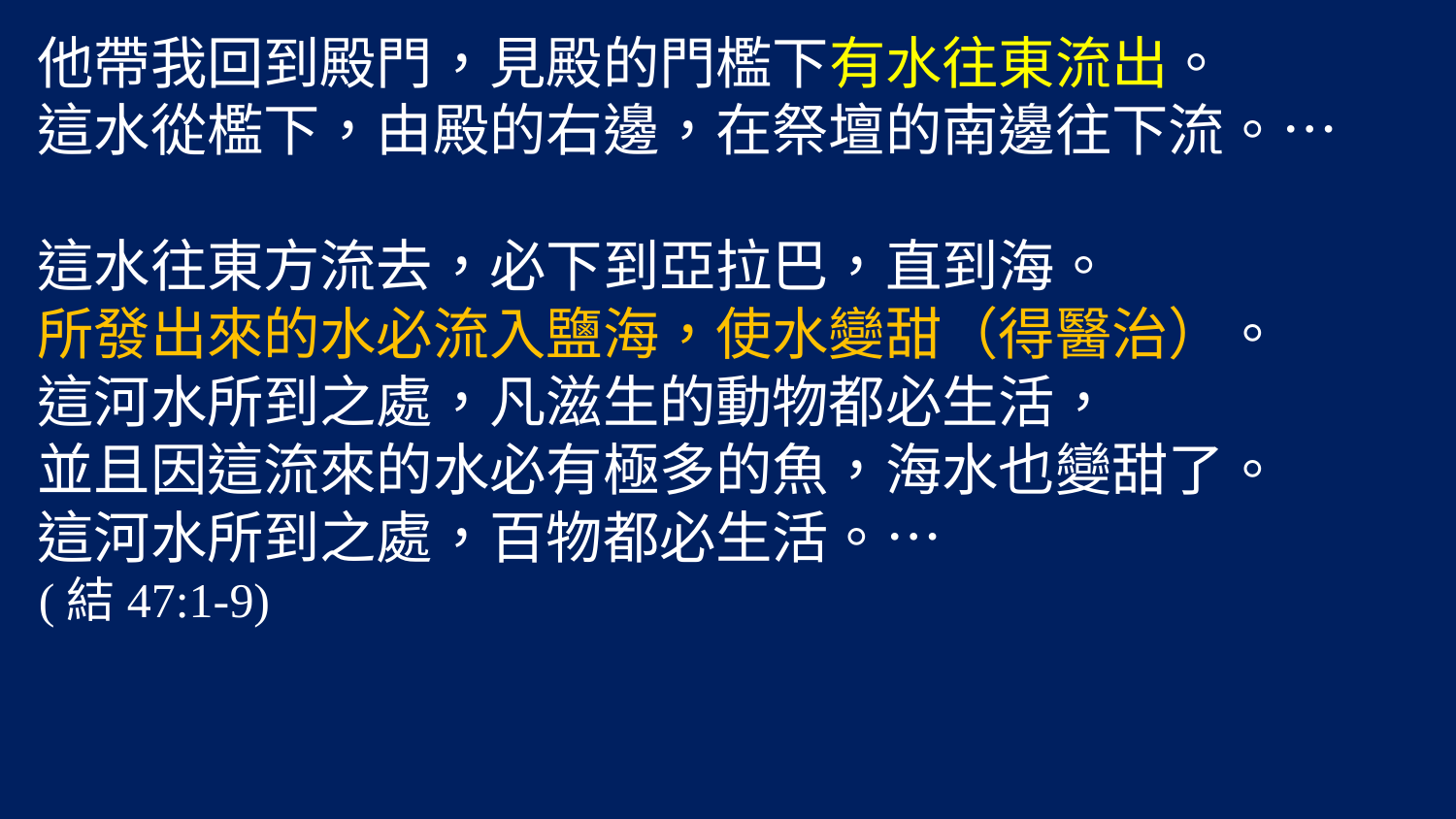

他帶我回到殿門，見殿的門檻下有水往東流出。
這水從檻下，由殿的右邊，在祭壇的南邊往下流。…

這水往東方流去，必下到亞拉巴，直到海。
所發出來的水必流入鹽海，使水變甜（得醫治）。
這河水所到之處，凡滋生的動物都必生活，
並且因這流來的水必有極多的魚，海水也變甜了。
這河水所到之處，百物都必生活。…
  (結47:1-9)